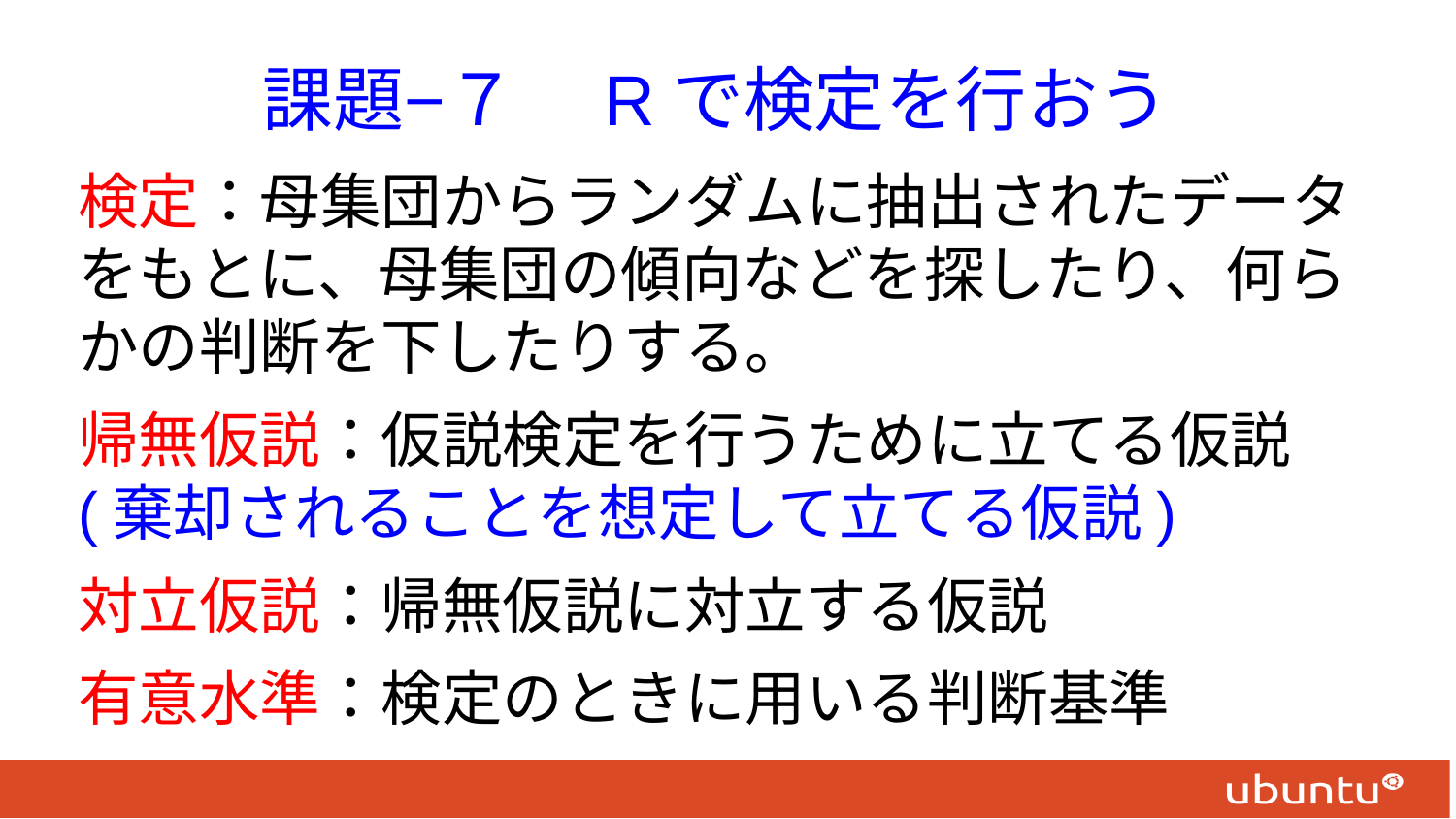

# 課題−７　Rで検定を行おう
検定：母集団からランダムに抽出されたデータをもとに、母集団の傾向などを探したり、何らかの判断を下したりする。
帰無仮説：仮説検定を行うために立てる仮説(棄却されることを想定して立てる仮説)
対立仮説：帰無仮説に対立する仮説
有意水準：検定のときに用いる判断基準